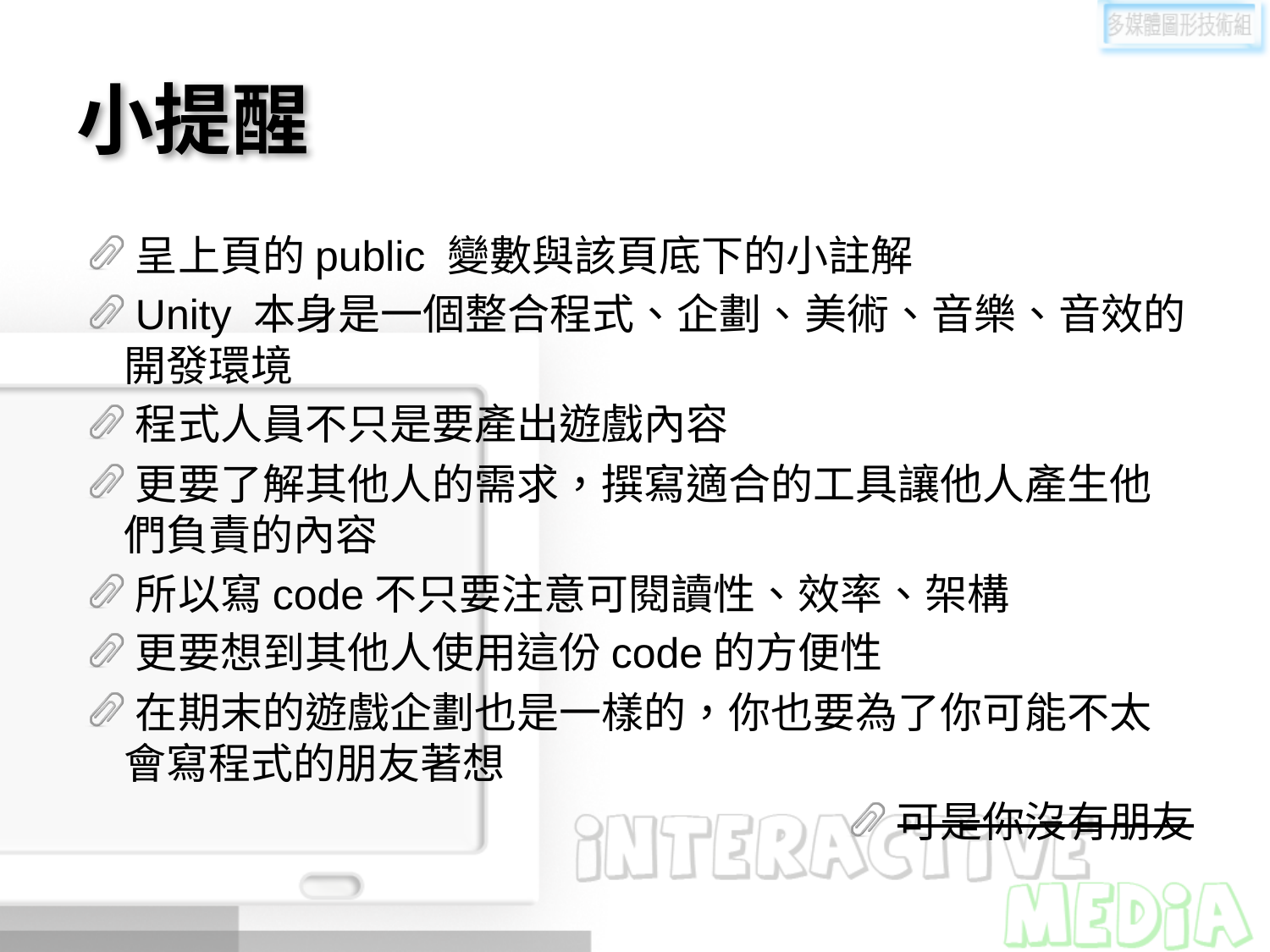

# 小提醒
呈上頁的public 變數與該頁底下的小註解
Unity 本身是一個整合程式、企劃、美術、音樂、音效的開發環境
程式人員不只是要產出遊戲內容
更要了解其他人的需求，撰寫適合的工具讓他人產生他們負責的內容
所以寫code不只要注意可閱讀性、效率、架構
更要想到其他人使用這份code的方便性
在期末的遊戲企劃也是一樣的，你也要為了你可能不太會寫程式的朋友著想
可是你沒有朋友